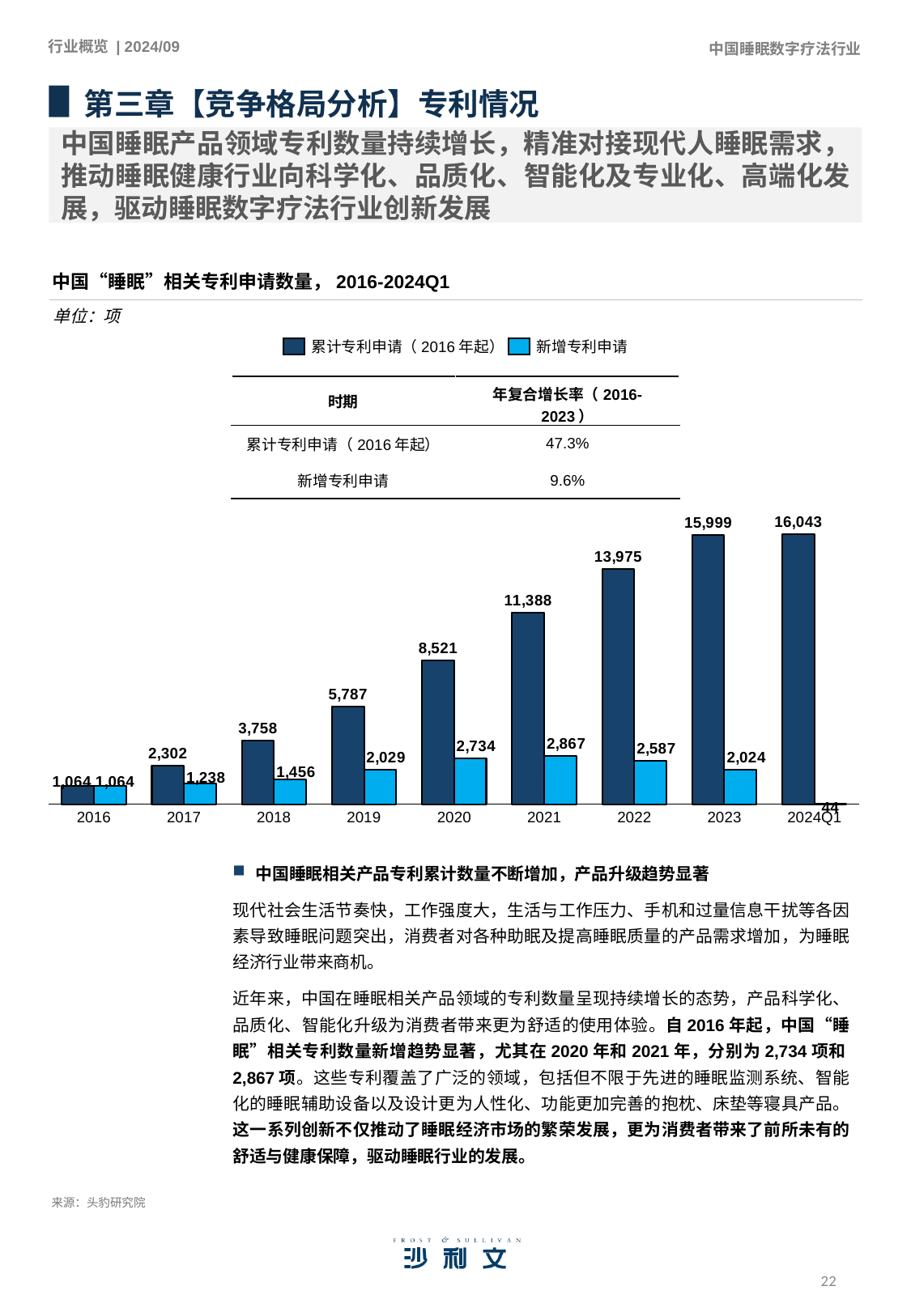

第三章【竞争格局分析】专利情况

中国睡眠产品领域专利数量持续增长，精准对接现代人睡眠需求，推动睡眠健康行业向科学化、品质化、智能化及专业化、高端化发展，驱动睡眠数字疗法行业创新发展
中国“睡眠”相关专利申请数量，2016-2024Q1
单位：项

累计专利申请（2016年起）
新增专利申请
| 时期 | 年复合增长率（2016-2023） |
| --- | --- |
| 累计专利申请（2016年起） | 47.3% |
| 新增专利申请 | 9.6% |

### Chart

| Category |  |  |
|---|---|---|
2016
2017
2018
2019
2020
2021
2022
2023
2024Q1
中国睡眠相关产品专利累计数量不断增加，产品升级趋势显著
现代社会生活节奏快，工作强度大，生活与工作压力、手机和过量信息干扰等各因素导致睡眠问题突出，消费者对各种助眠及提高睡眠质量的产品需求增加，为睡眠经济行业带来商机。
近年来，中国在睡眠相关产品领域的专利数量呈现持续增长的态势，产品科学化、品质化、智能化升级为消费者带来更为舒适的使用体验。自2016年起，中国“睡眠”相关专利数量新增趋势显著，尤其在2020年和2021年，分别为2,734项和2,867项。这些专利覆盖了广泛的领域，包括但不限于先进的睡眠监测系统、智能化的睡眠辅助设备以及设计更为人性化、功能更加完善的抱枕、床垫等寝具产品。这一系列创新不仅推动了睡眠经济市场的繁荣发展，更为消费者带来了前所未有的舒适与健康保障，驱动睡眠行业的发展。
来源：头豹研究院